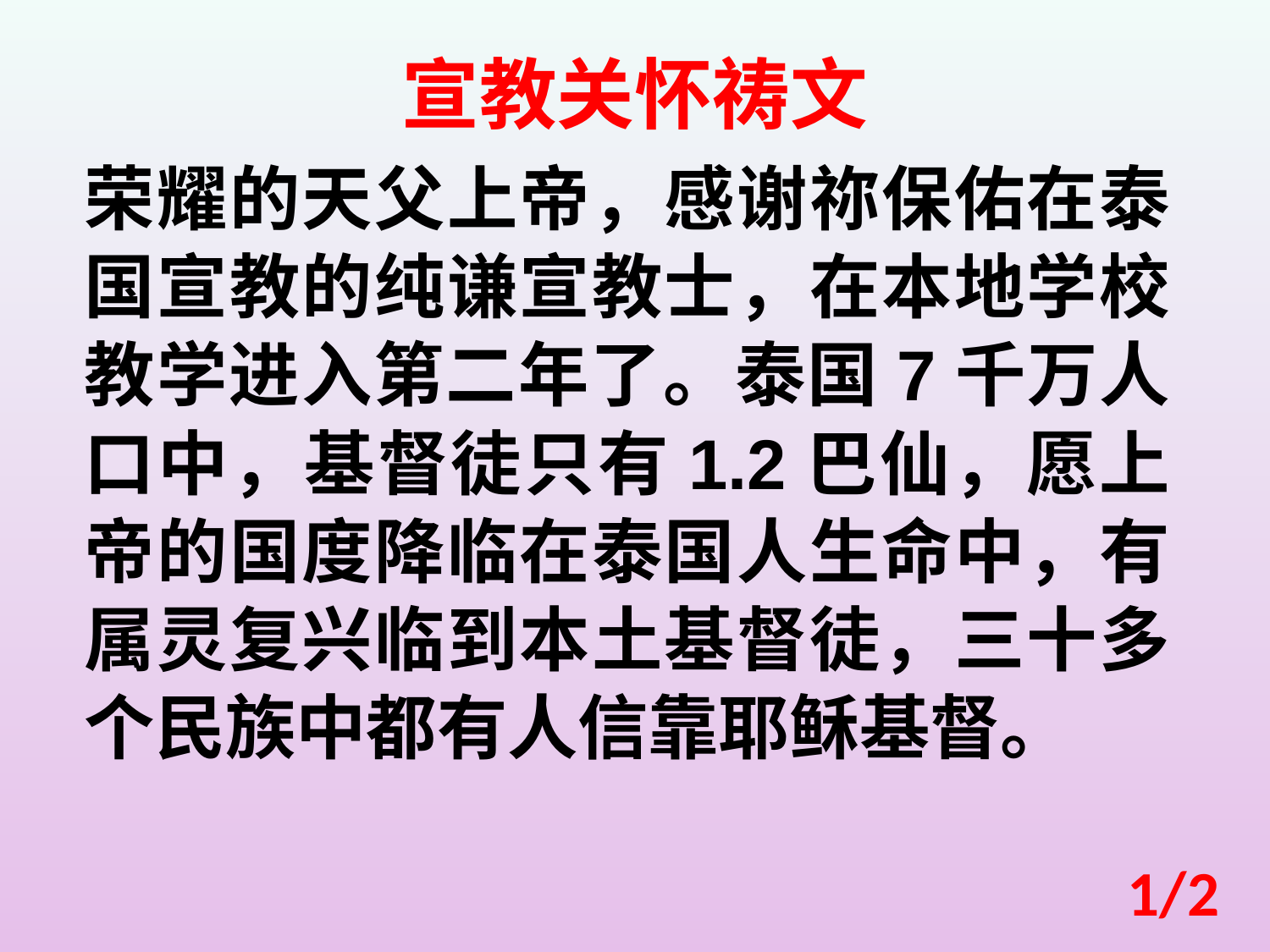

宣教关怀祷文
荣耀的天父上帝，感谢祢保佑在泰国宣教的纯谦宣教士，在本地学校教学进入第二年了。泰国7千万人口中，基督徒只有1.2巴仙，愿上帝的国度降临在泰国人生命中，有属灵复兴临到本土基督徒，三十多个民族中都有人信靠耶稣基督。
1/2